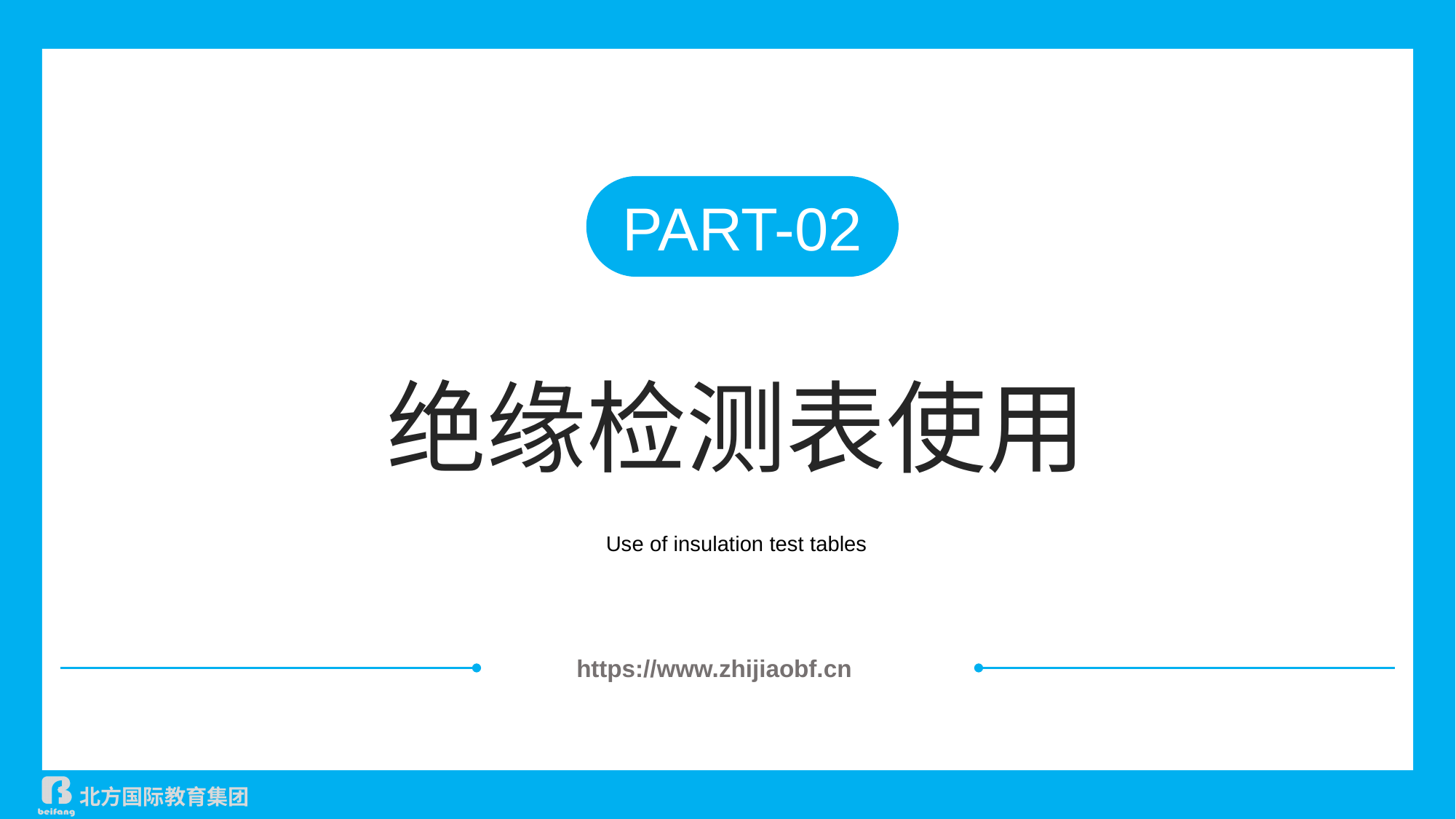

PART-02
绝缘检测表使用
Use of insulation test tables
https://www.zhijiaobf.cn